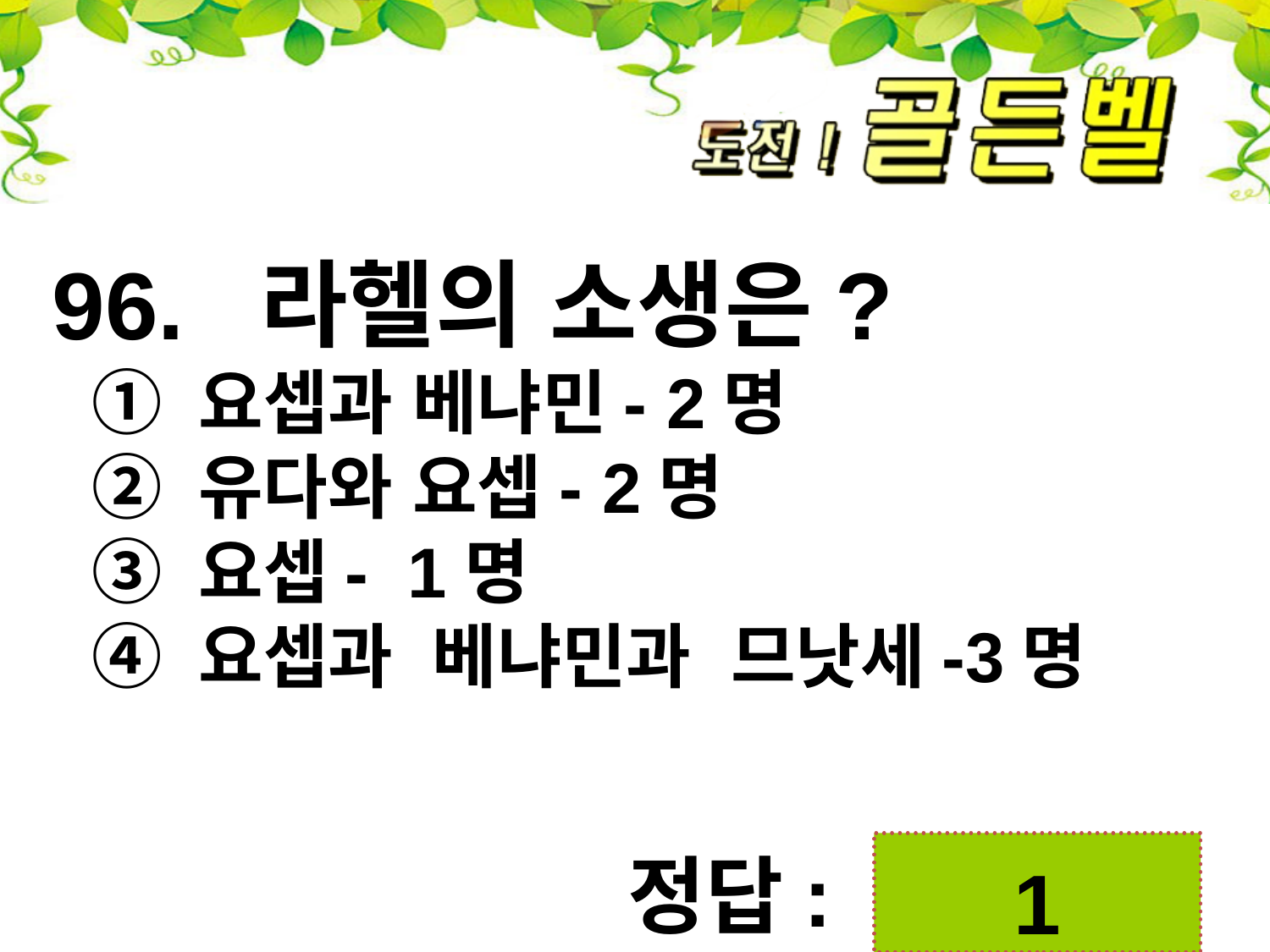

96.  라헬의 소생은?
  ① 요셉과 베냐민- 2명
  ② 유다와 요셉- 2명
  ③ 요셉-  1명
  ④ 요셉과  베냐민과  므낫세-3명
 1
정답: